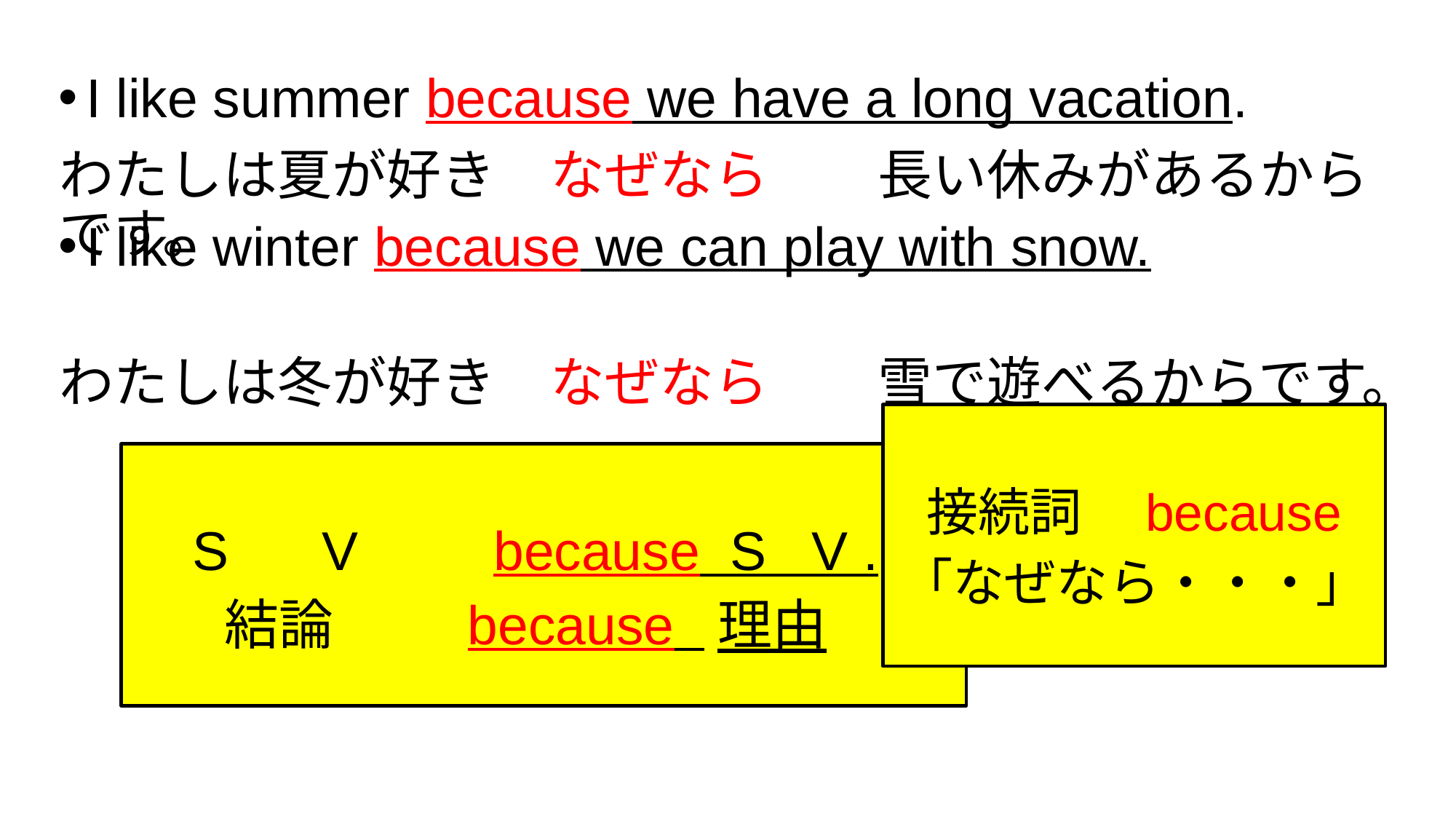

I like summer because we have a long vacation.

I like winter because we can play with snow.
わたしは夏が好き　なぜなら　　長い休みがあるからです。

わたしは冬が好き　なぜなら　　雪で遊べるからです。

接続詞　because
「なぜなら・・・」

    S　 V　　because  S   V .
 　 結論　 　because  理由